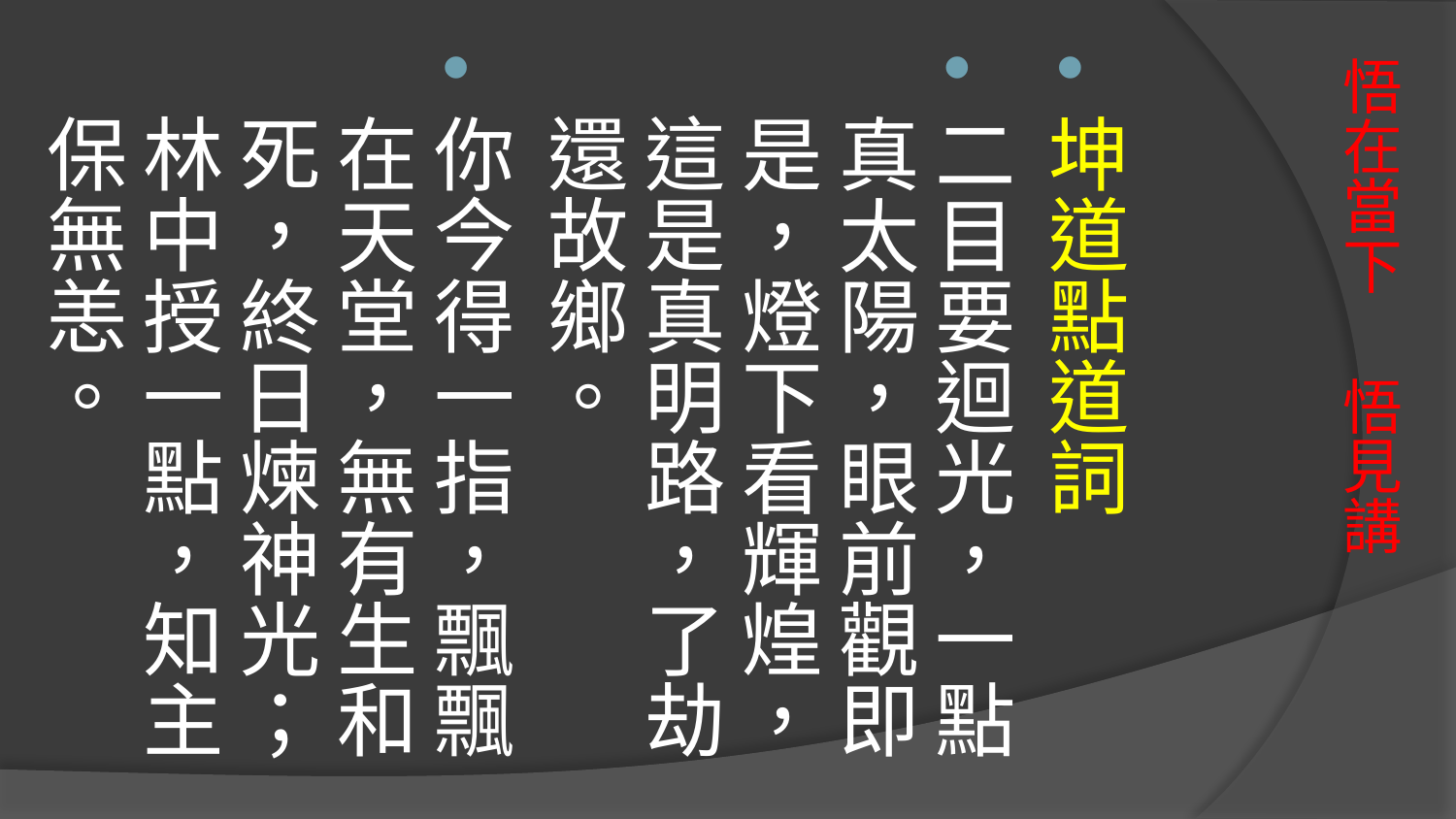

坤道點道詞
二目要迴光，一點真太陽，眼前觀即是，燈下看輝煌，這是真明路，了劫還故鄉。
你今得一指，飄飄在天堂，無有生和死，終日煉神光；林中授一點，知主保無恙。
# 悟在當下      悟見講